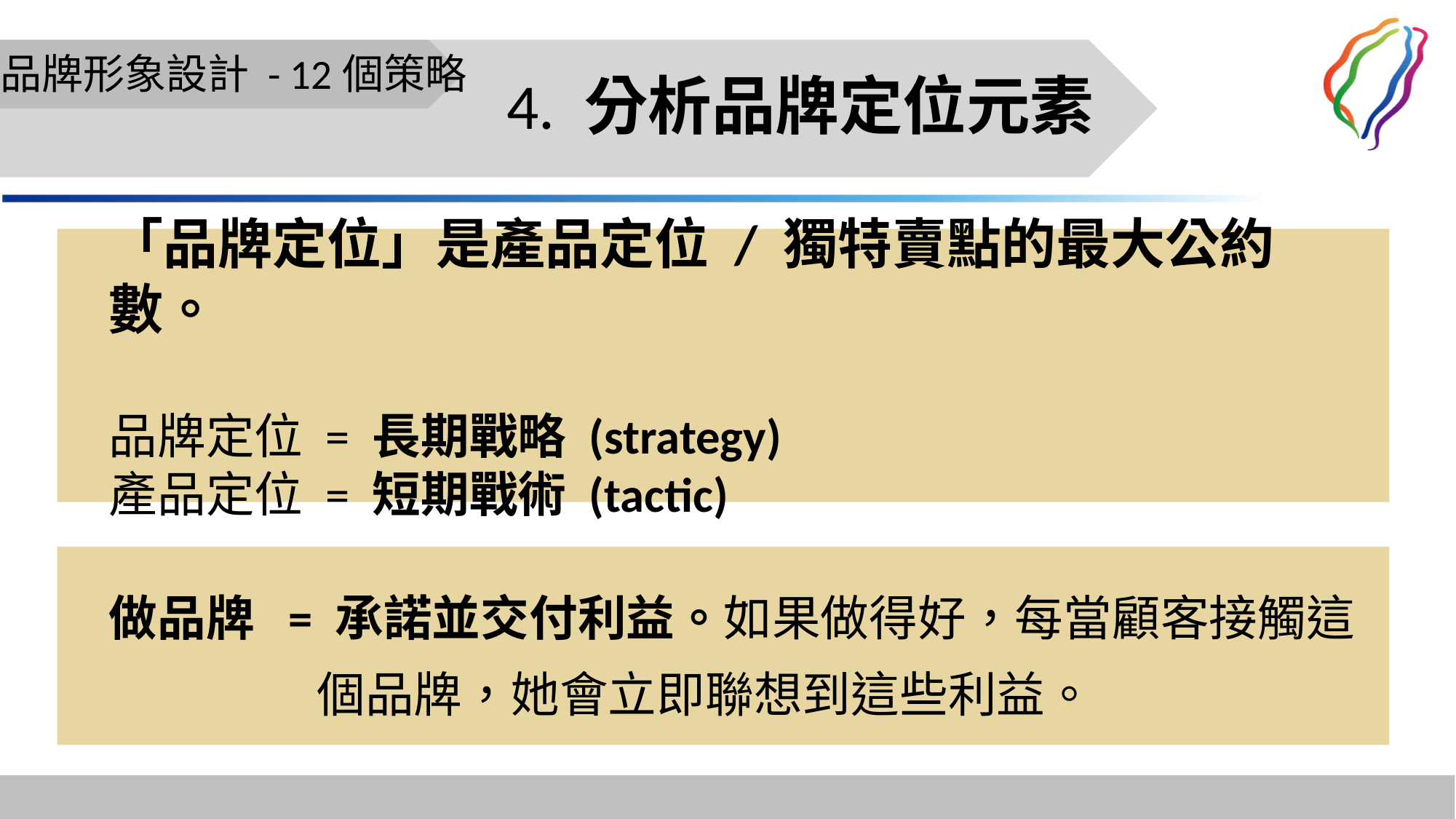

# 品牌形象設計 - 12個策略
4. 分析品牌定位元素
「品牌定位」是產品定位 / 獨特賣點的最大公約數。
品牌定位 = 長期戰略 (strategy)
產品定位 = 短期戰術 (tactic)
做品牌  = 承諾並交付利益。如果做得好，每當顧客接觸這
                  個品牌，她會立即聯想到這些利益。